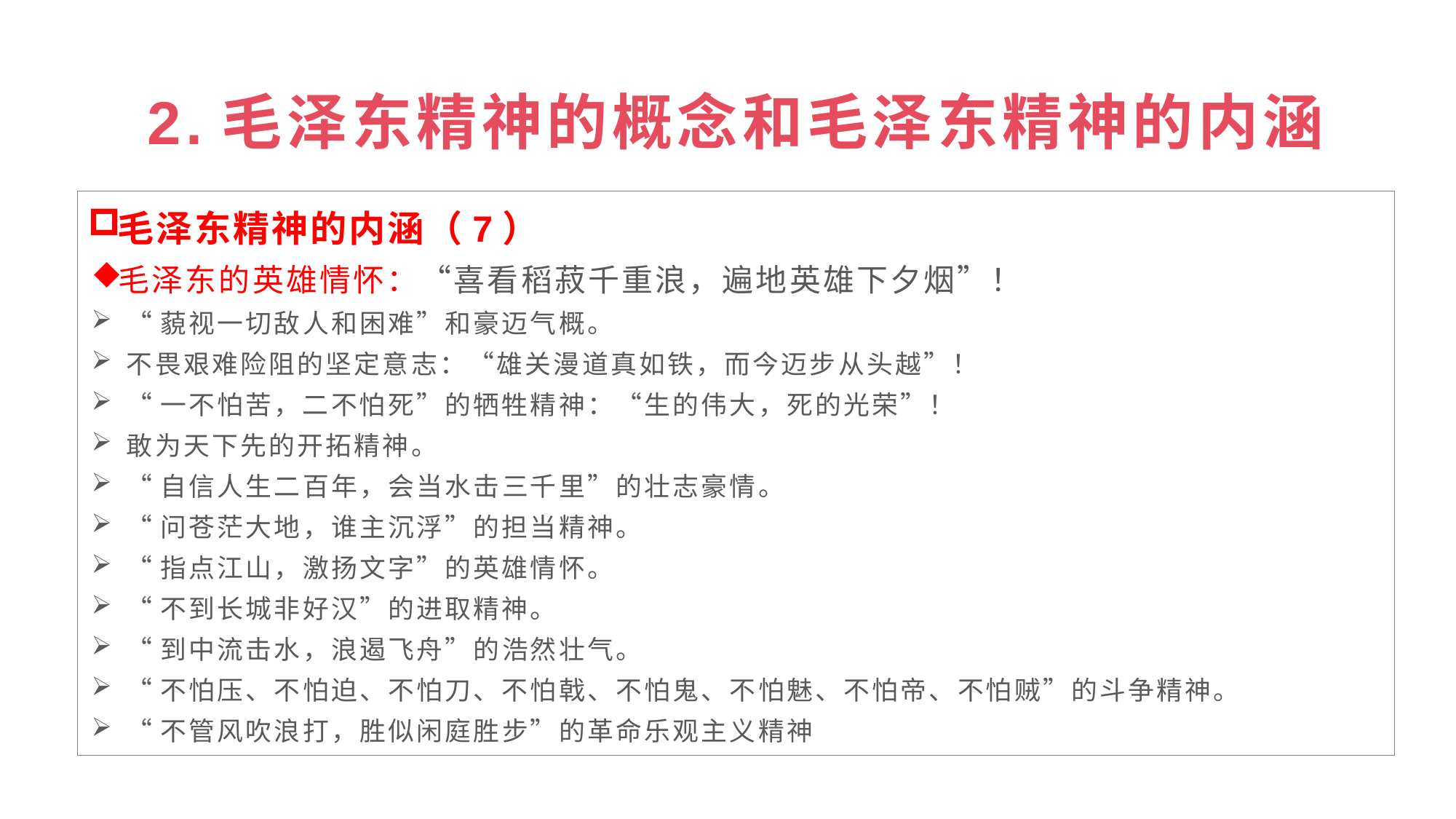

# 2.毛泽东精神的概念和毛泽东精神的内涵
毛泽东精神的内涵（7）
毛泽东的英雄情怀：“喜看稻菽千重浪，遍地英雄下夕烟”！
“藐视一切敌人和困难”和豪迈气概。
不畏艰难险阻的坚定意志：“雄关漫道真如铁，而今迈步从头越”！
“一不怕苦，二不怕死”的牺牲精神：“生的伟大，死的光荣”！
敢为天下先的开拓精神。
“自信人生二百年，会当水击三千里”的壮志豪情。
“问苍茫大地，谁主沉浮”的担当精神。
“指点江山，激扬文字”的英雄情怀。
“不到长城非好汉”的进取精神。
“到中流击水，浪遏飞舟”的浩然壮气。
“不怕压、不怕迫、不怕刀、不怕戟、不怕鬼、不怕魅、不怕帝、不怕贼”的斗争精神。
“不管风吹浪打，胜似闲庭胜步”的革命乐观主义精神